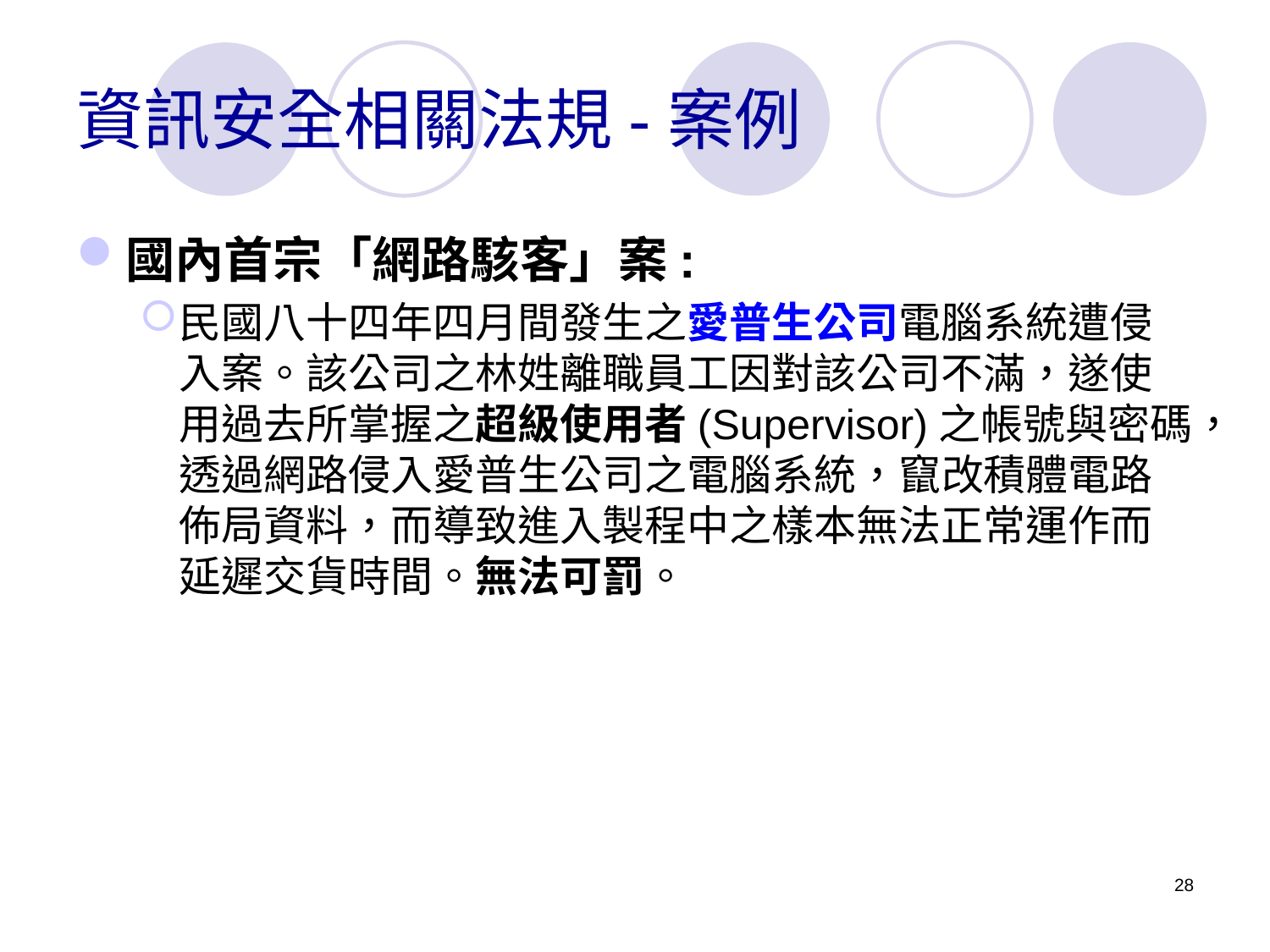

# 資訊安全相關法規-案例
國內首宗「網路駭客」案:
民國八十四年四月間發生之愛普生公司電腦系統遭侵入案。該公司之林姓離職員工因對該公司不滿，遂使用過去所掌握之超級使用者(Supervisor)之帳號與密碼，透過網路侵入愛普生公司之電腦系統，竄改積體電路佈局資料，而導致進入製程中之樣本無法正常運作而延遲交貨時間。無法可罰。
28